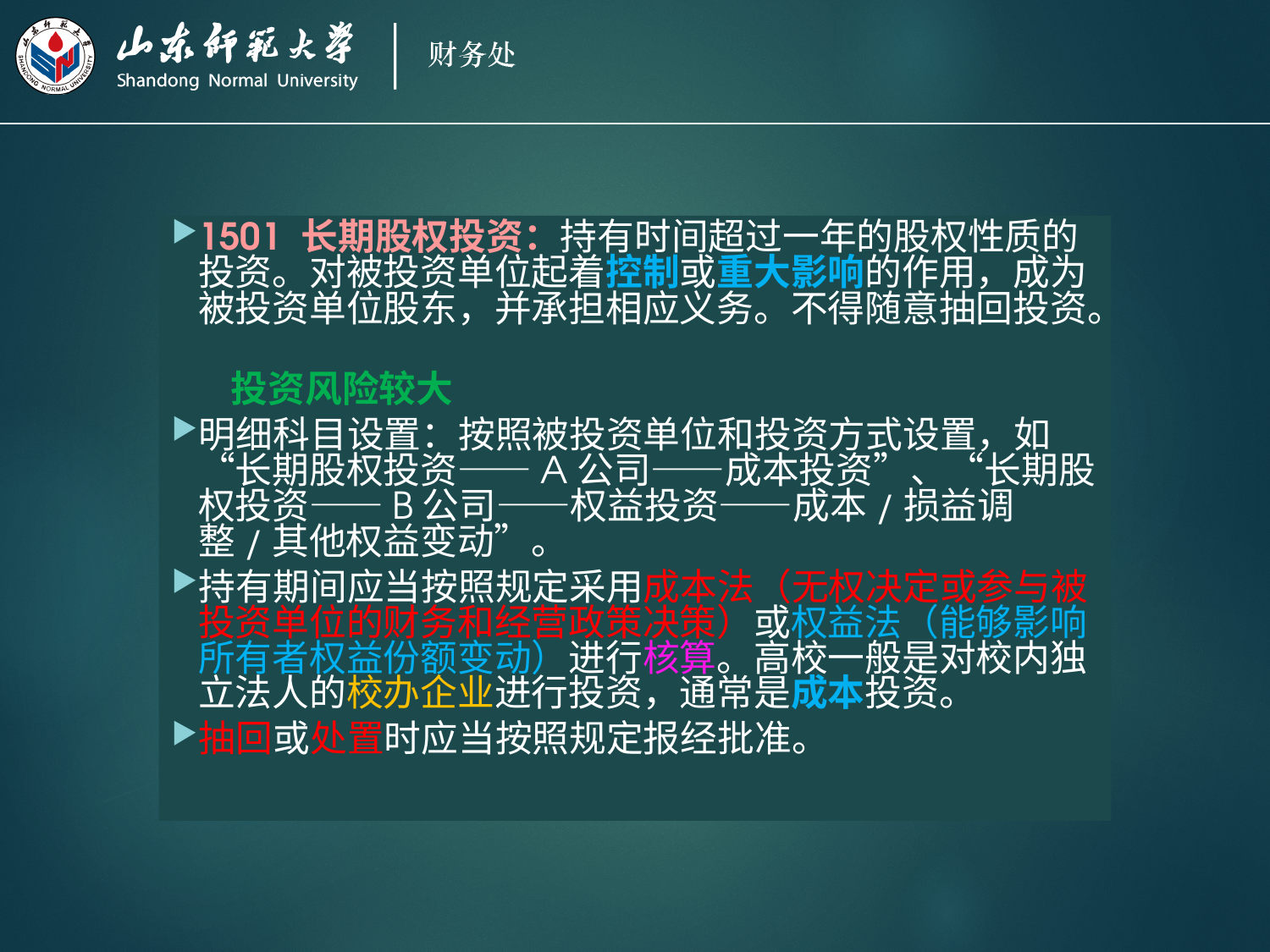

1501 长期股权投资：持有时间超过一年的股权性质的投资。对被投资单位起着控制或重大影响的作用，成为被投资单位股东，并承担相应义务。不得随意抽回投资。
      投资风险较大
明细科目设置：按照被投资单位和投资方式设置，如“长期股权投资——A公司——成本投资”、“长期股权投资——B公司——权益投资——成本/损益调整/其他权益变动”。
持有期间应当按照规定采用成本法（无权决定或参与被投资单位的财务和经营政策决策）或权益法（能够影响所有者权益份额变动）进行核算。高校一般是对校内独立法人的校办企业进行投资，通常是成本投资。
抽回或处置时应当按照规定报经批准。